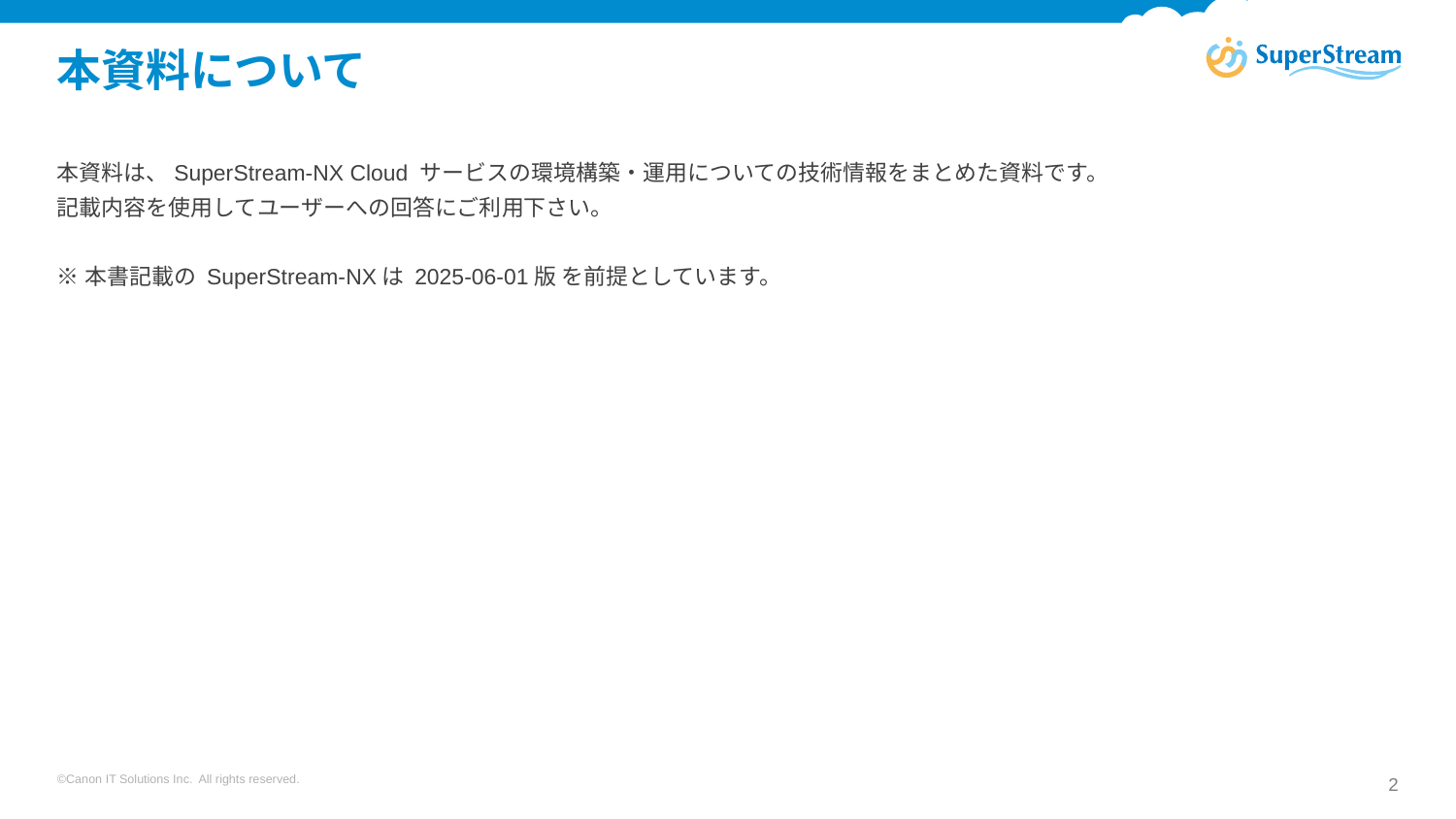

# 本資料について
本資料は、SuperStream-NX Cloud サービスの環境構築・運用についての技術情報をまとめた資料です。
記載内容を使用してユーザーへの回答にご利用下さい。

※本書記載の SuperStream-NXは 2025-06-01版 を前提としています。

©Canon IT Solutions Inc.  All rights reserved.
2